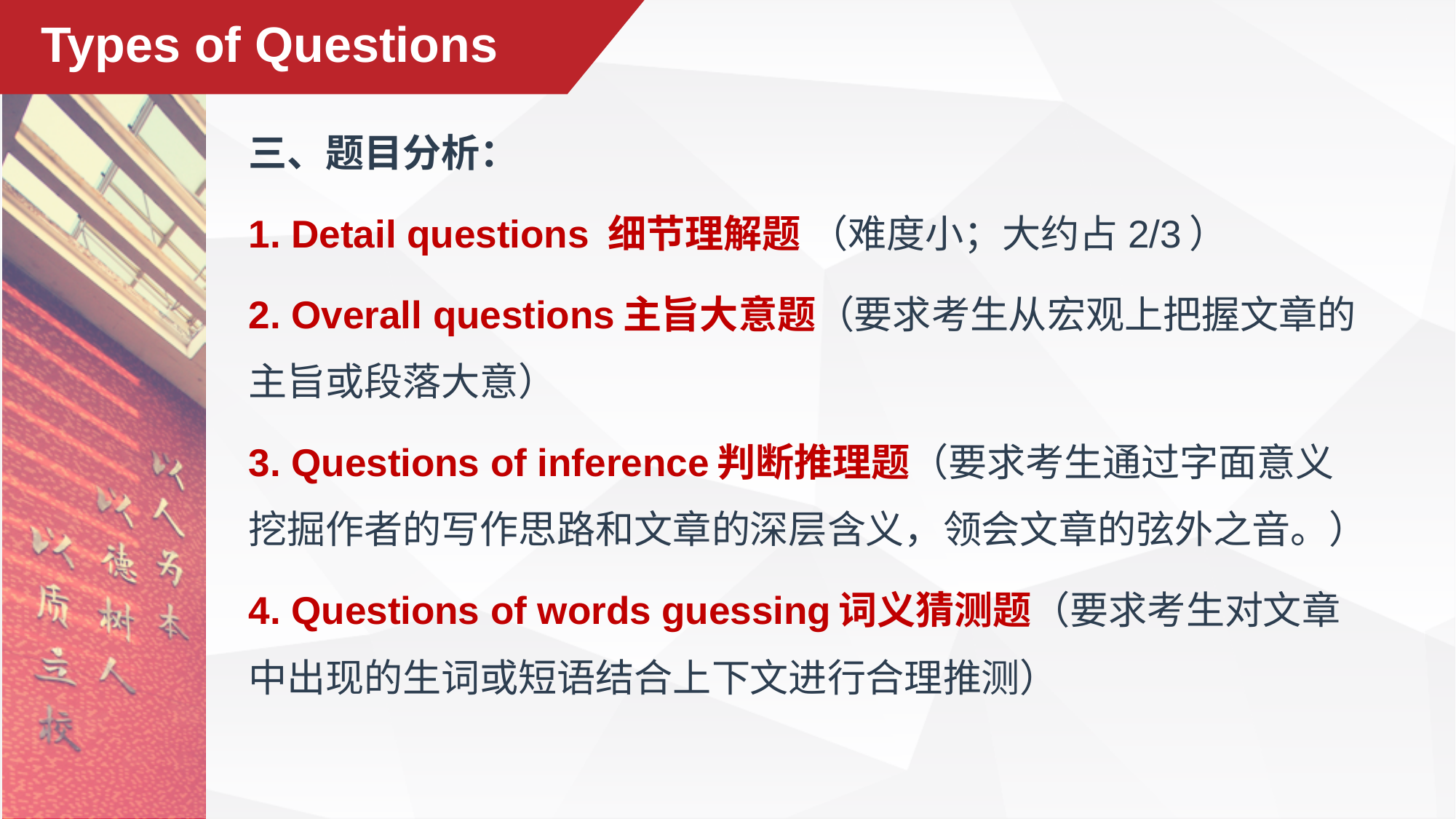

# Types of Questions
三、题目分析：
1. Detail questions 细节理解题 （难度小；大约占2/3）
2. Overall questions主旨大意题（要求考生从宏观上把握文章的主旨或段落大意）
3. Questions of inference判断推理题（要求考生通过字面意义挖掘作者的写作思路和文章的深层含义，领会文章的弦外之音。）
4. Questions of words guessing词义猜测题（要求考生对文章中出现的生词或短语结合上下文进行合理推测）